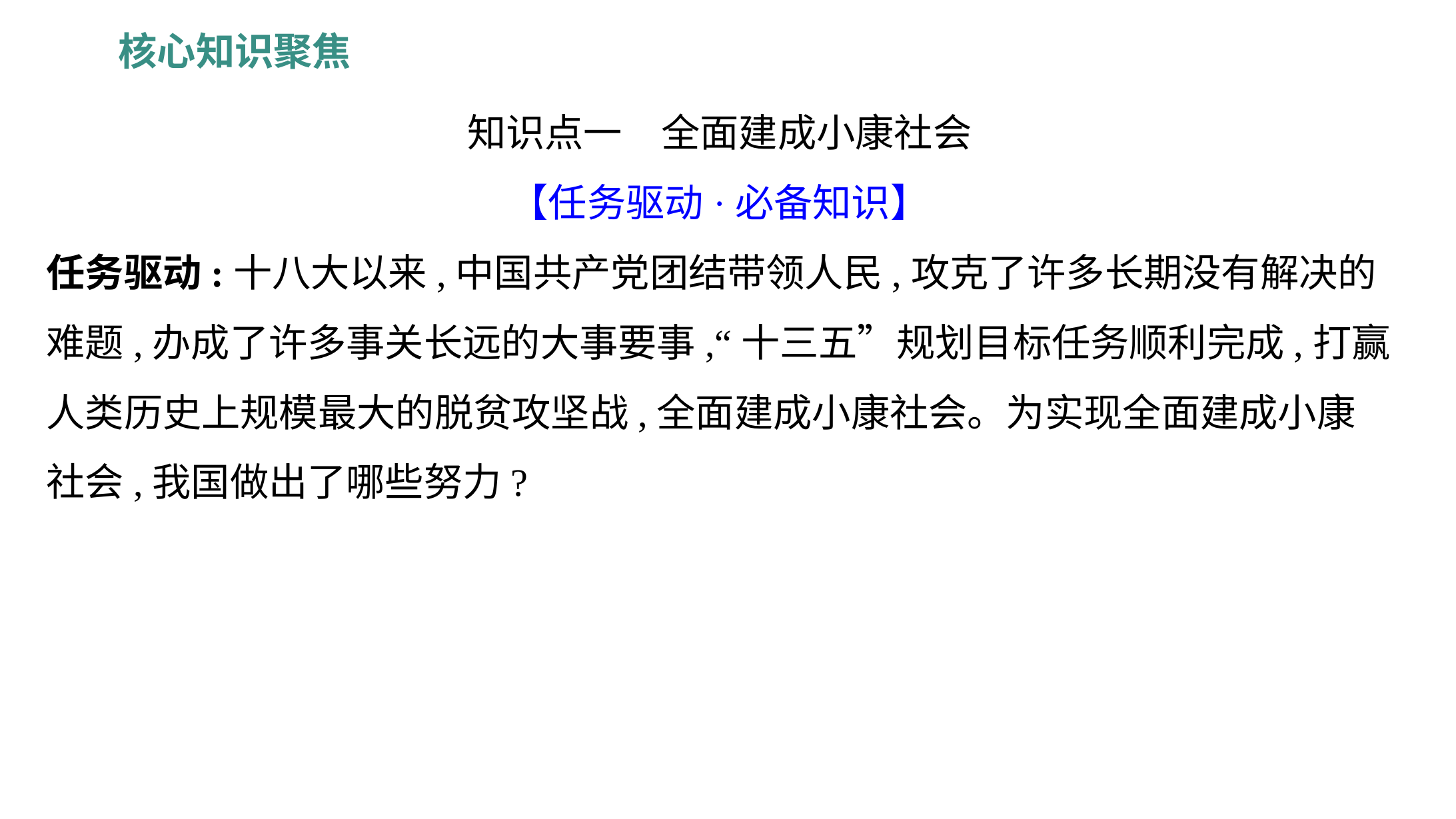

核心知识聚焦
知识点一　全面建成小康社会
【任务驱动·必备知识】
任务驱动:十八大以来,中国共产党团结带领人民,攻克了许多长期没有解决的难题,办成了许多事关长远的大事要事,“十三五”规划目标任务顺利完成,打赢人类历史上规模最大的脱贫攻坚战,全面建成小康社会。为实现全面建成小康社会,我国做出了哪些努力?